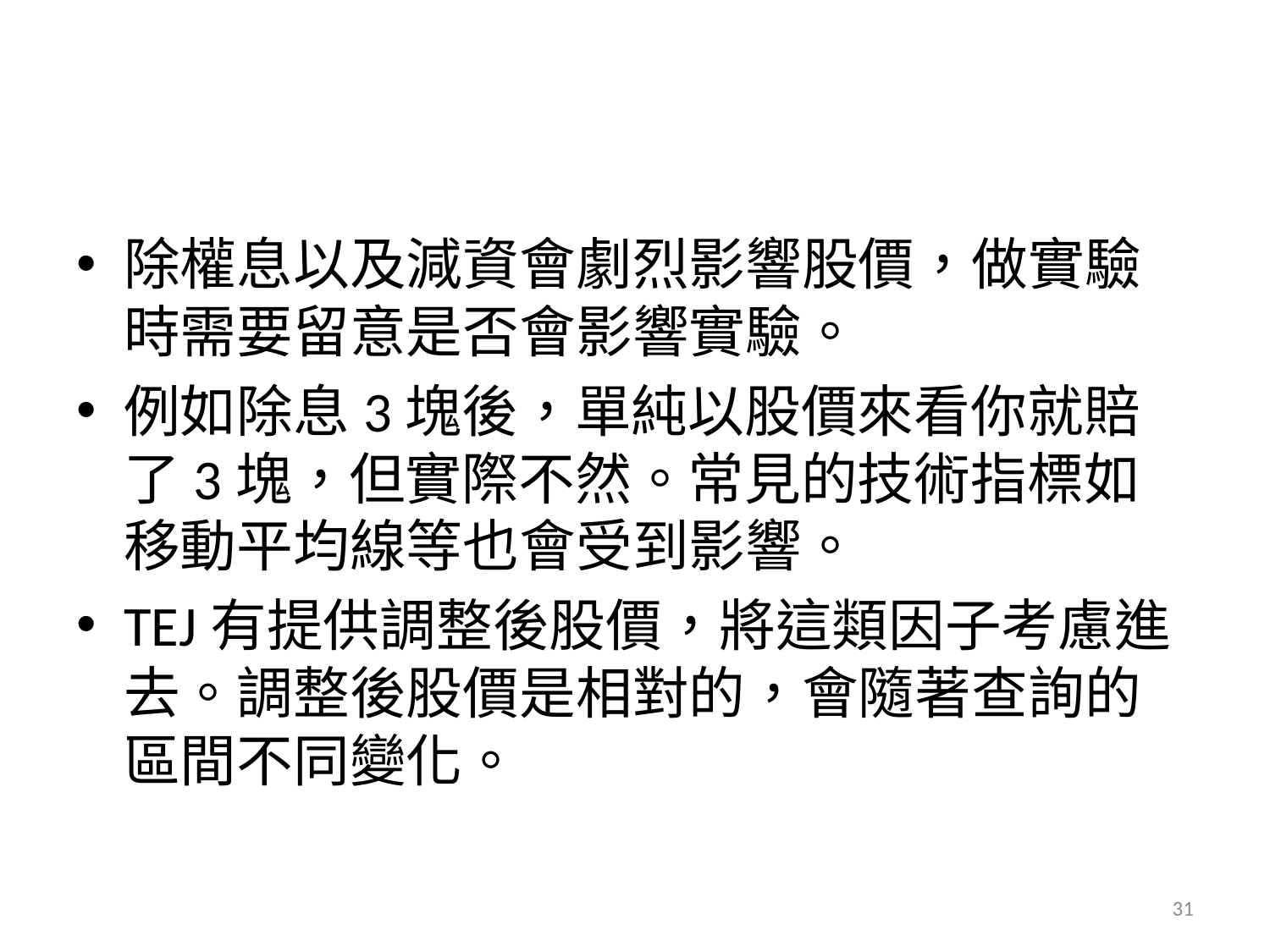

#
除權息以及減資會劇烈影響股價，做實驗時需要留意是否會影響實驗。
例如除息3塊後，單純以股價來看你就賠了3塊，但實際不然。常見的技術指標如移動平均線等也會受到影響。
TEJ有提供調整後股價，將這類因子考慮進去。調整後股價是相對的，會隨著查詢的區間不同變化。
31